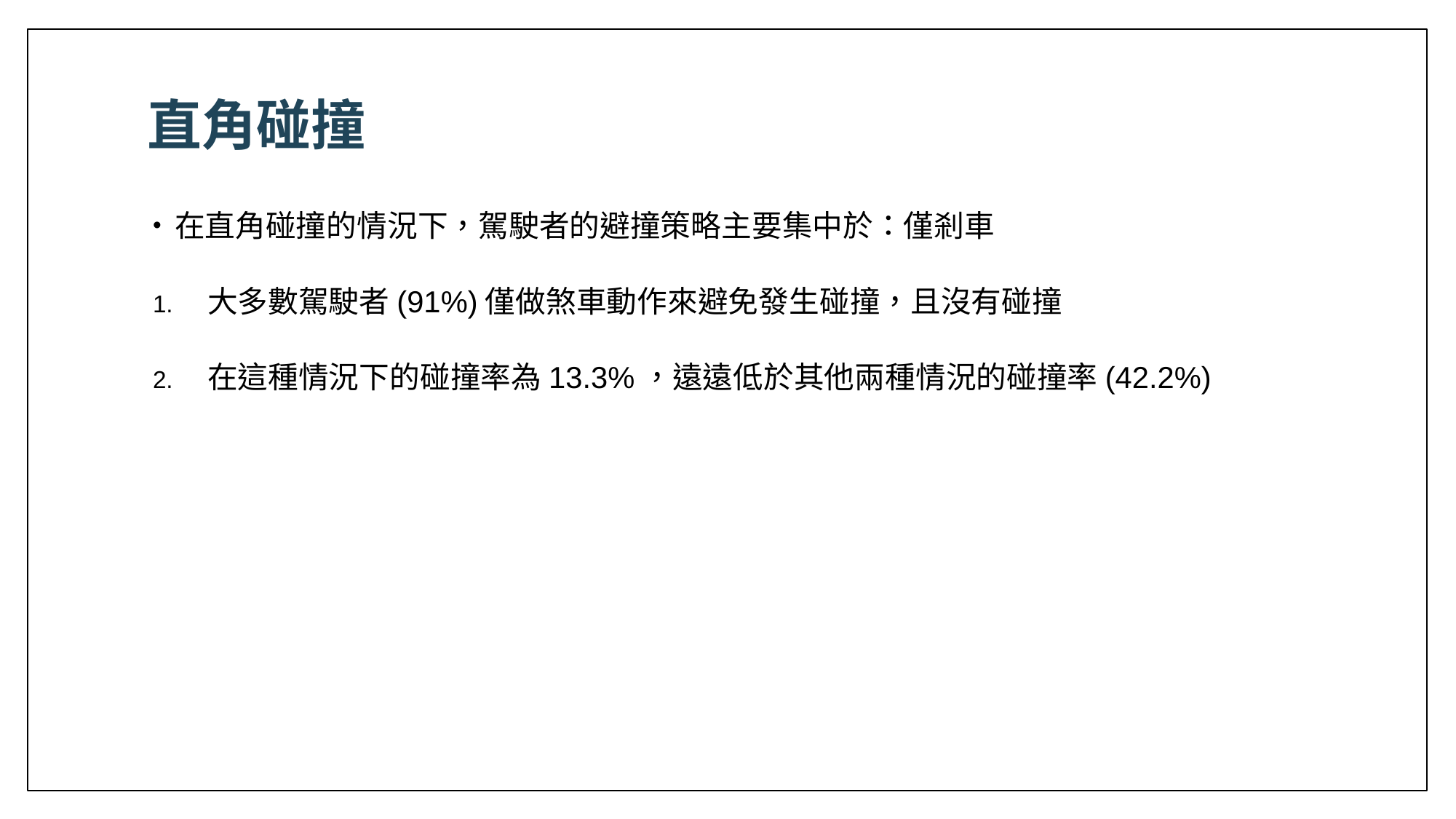

# 直角碰撞
在直角碰撞的情況下，駕駛者的避撞策略主要集中於：僅剎車
大多數駕駛者(91%)僅做煞車動作來避免發生碰撞，且沒有碰撞
在這種情況下的碰撞率為13.3%，遠遠低於其他兩種情況的碰撞率(42.2%)